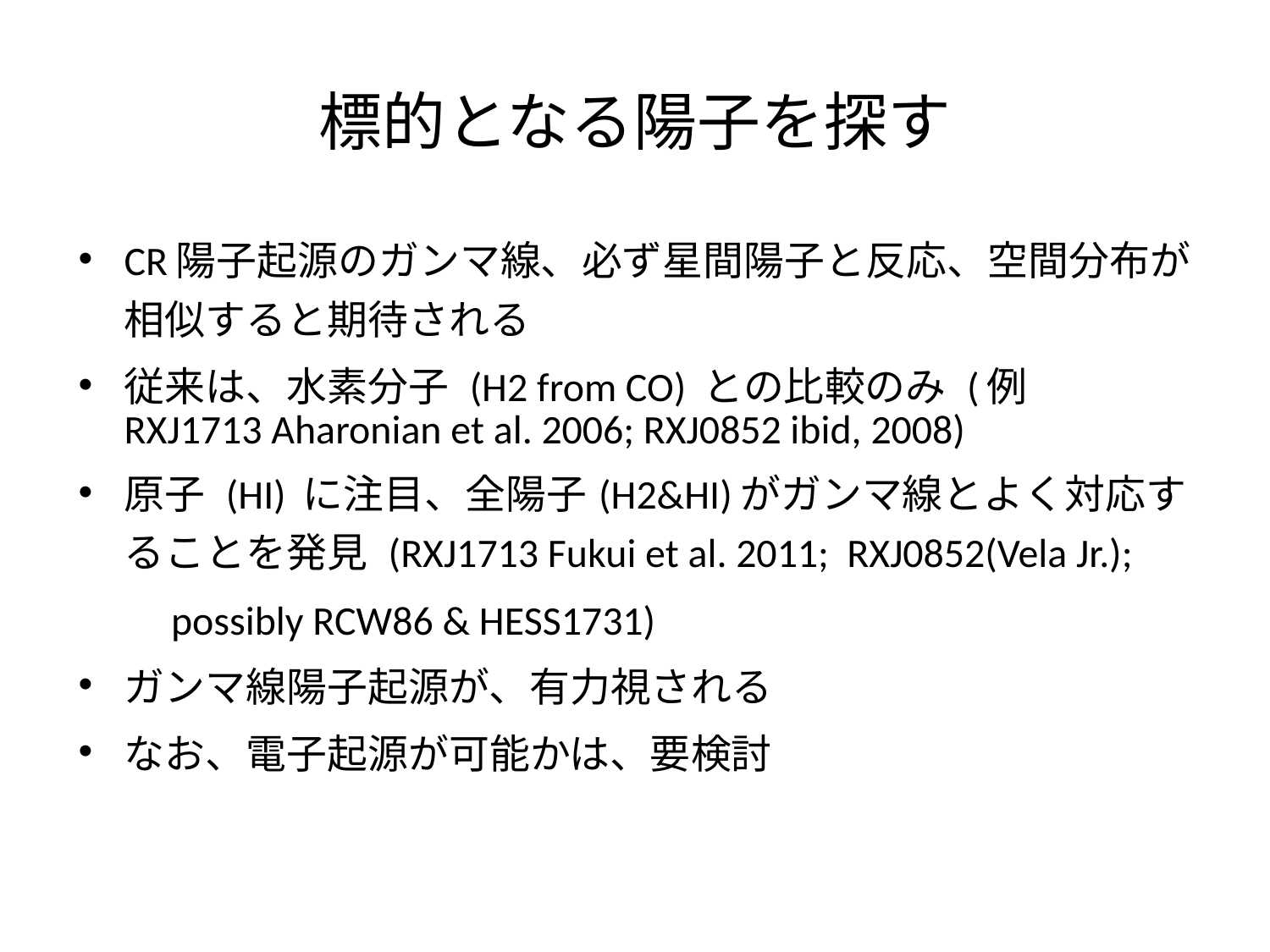

# 標的となる陽子を探す

### Chart

| Category |
|---|
CR陽子起源のガンマ線、必ず星間陽子と反応、空間分布が相似すると期待される
従来は、水素分子 (H2 from CO) との比較のみ (例　RXJ1713 Aharonian et al. 2006; RXJ0852 ibid, 2008)
原子 (HI) に注目、全陽子(H2&HI)がガンマ線とよく対応することを発見 (RXJ1713 Fukui et al. 2011;  RXJ0852(Vela Jr.);
　　possibly RCW86 & HESS1731)
ガンマ線陽子起源が、有力視される
なお、電子起源が可能かは、要検討